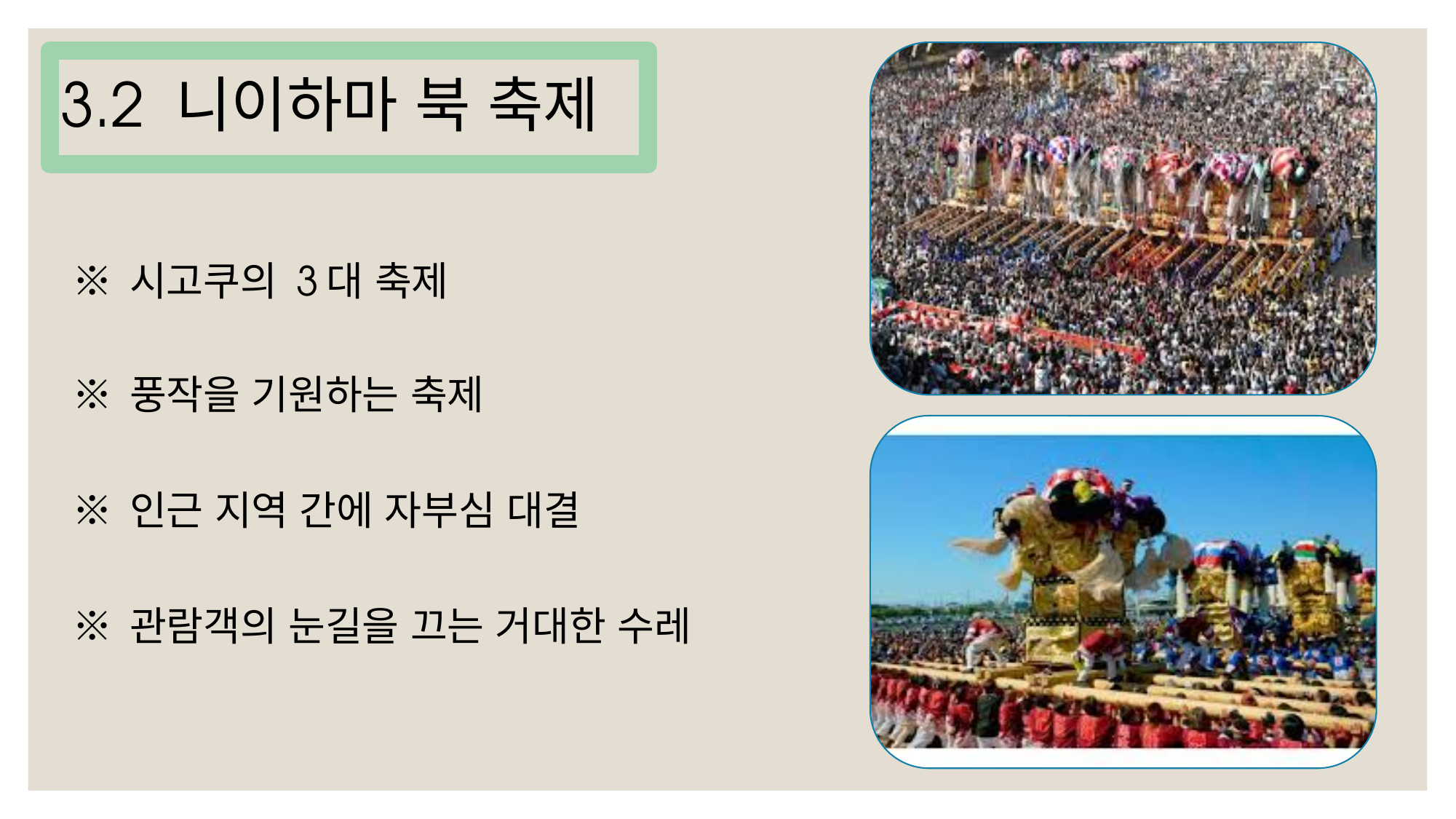

3.2 니이하마 북 축제
※ 시고쿠의 3대 축제
※ 풍작을 기원하는 축제

※ 인근 지역 간에 자부심 대결
※ 관람객의 눈길을 끄는 거대한 수레